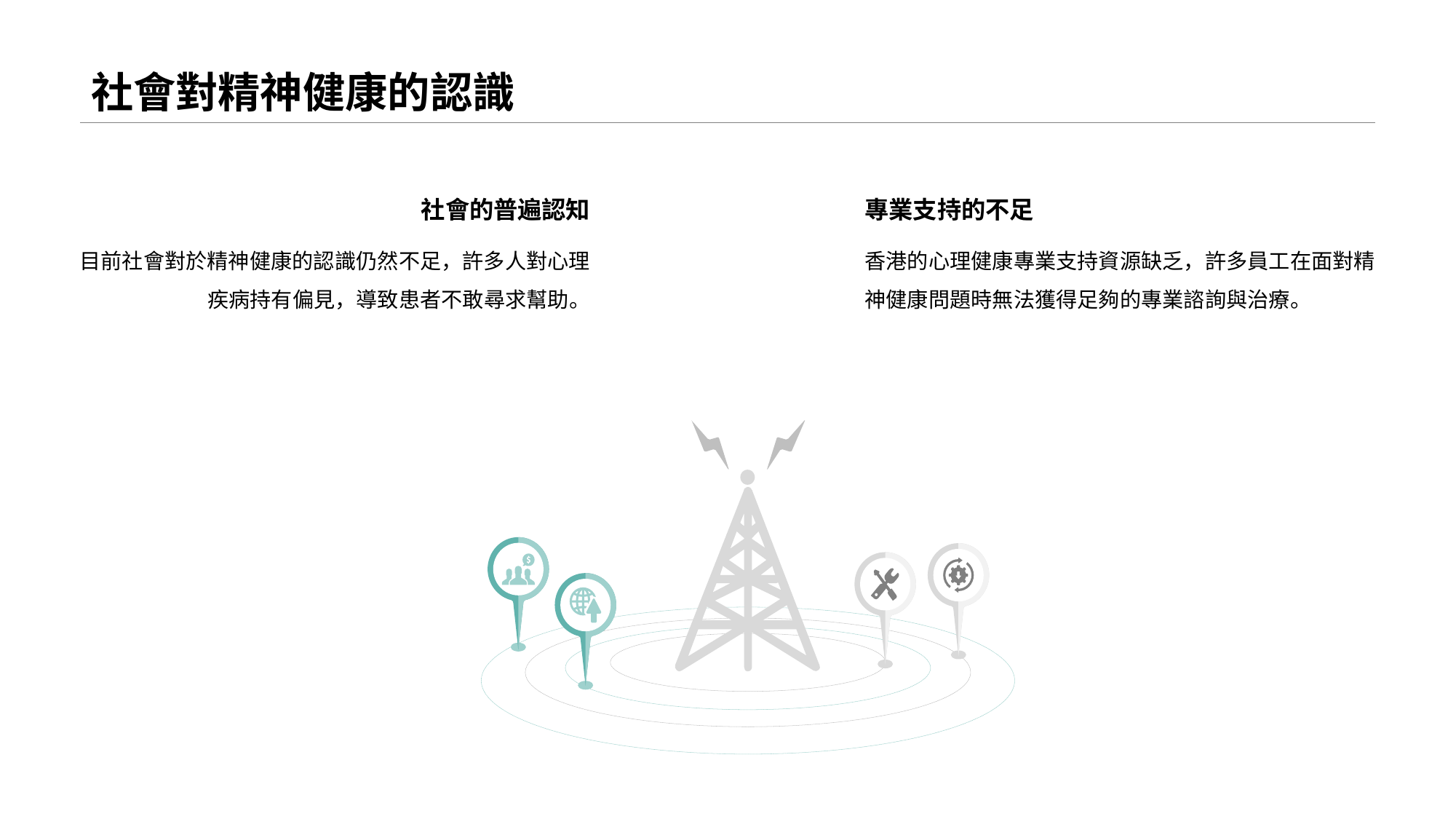

# 社會對精神健康的認識
社會的普遍認知
專業支持的不足
目前社會對於精神健康的認識仍然不足，許多人對心理疾病持有偏見，導致患者不敢尋求幫助。
香港的心理健康專業支持資源缺乏，許多員工在面對精神健康問題時無法獲得足夠的專業諮詢與治療。